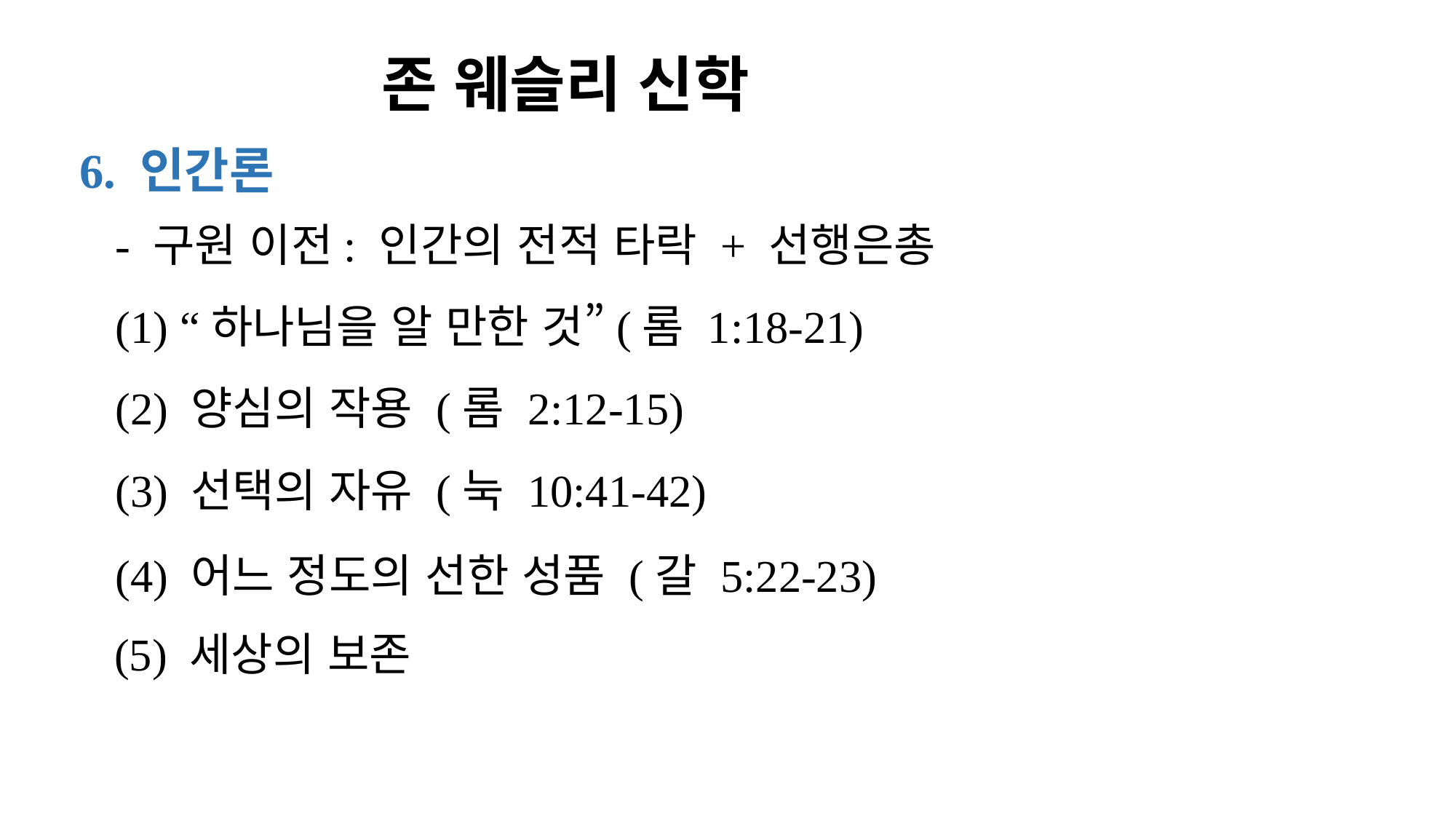

# 존 웨슬리 신학
6. 인간론
- 구원 이전: 인간의 전적 타락 + 선행은총

(1) “하나님을 알 만한 것”(롬 1:18-21)

(2) 양심의 작용 (롬 2:12-15)
(3) 선택의 자유 (눅 10:41-42)
(4) 어느 정도의 선한 성품 (갈 5:22-23)
(5) 세상의 보존